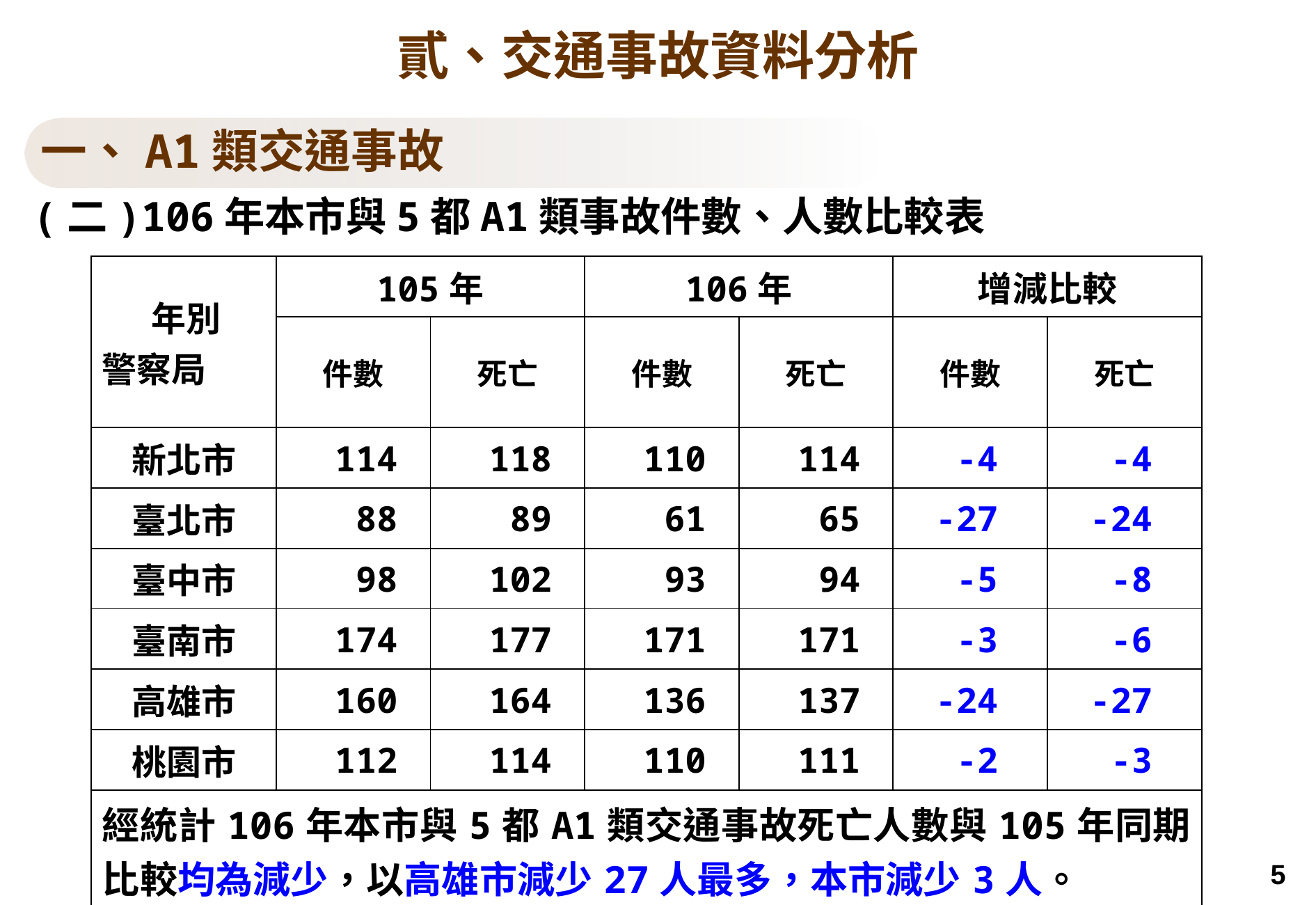

貳、交通事故資料分析
一、A1類交通事故

(二)106年本市與5都A1類事故件數、人數比較表
| 年別 警察局 | 105年 |  | 106年 |  | 增減比較 |  |
| --- | --- | --- | --- | --- | --- | --- |
|  | 件數 | 死亡 | 件數 | 死亡 | 件數 | 死亡 |
| 新北市 | 114 | 118 | 110 | 114 | -4 | -4 |
| 臺北市 | 88 | 89 | 61 | 65 | -27 | -24 |
| 臺中市 | 98 | 102 | 93 | 94 | -5 | -8 |
| 臺南市 | 174 | 177 | 171 | 171 | -3 | -6 |
| 高雄市 | 160 | 164 | 136 | 137 | -24 | -27 |
| 桃園市 | 112 | 114 | 110 | 111 | -2 | -3 |
| 經統計106年本市與5都A1類交通事故死亡人數與105年同期比較均為減少，以高雄市減少27人最多，本市減少3人。 |  |  |  |  |  |  |
5